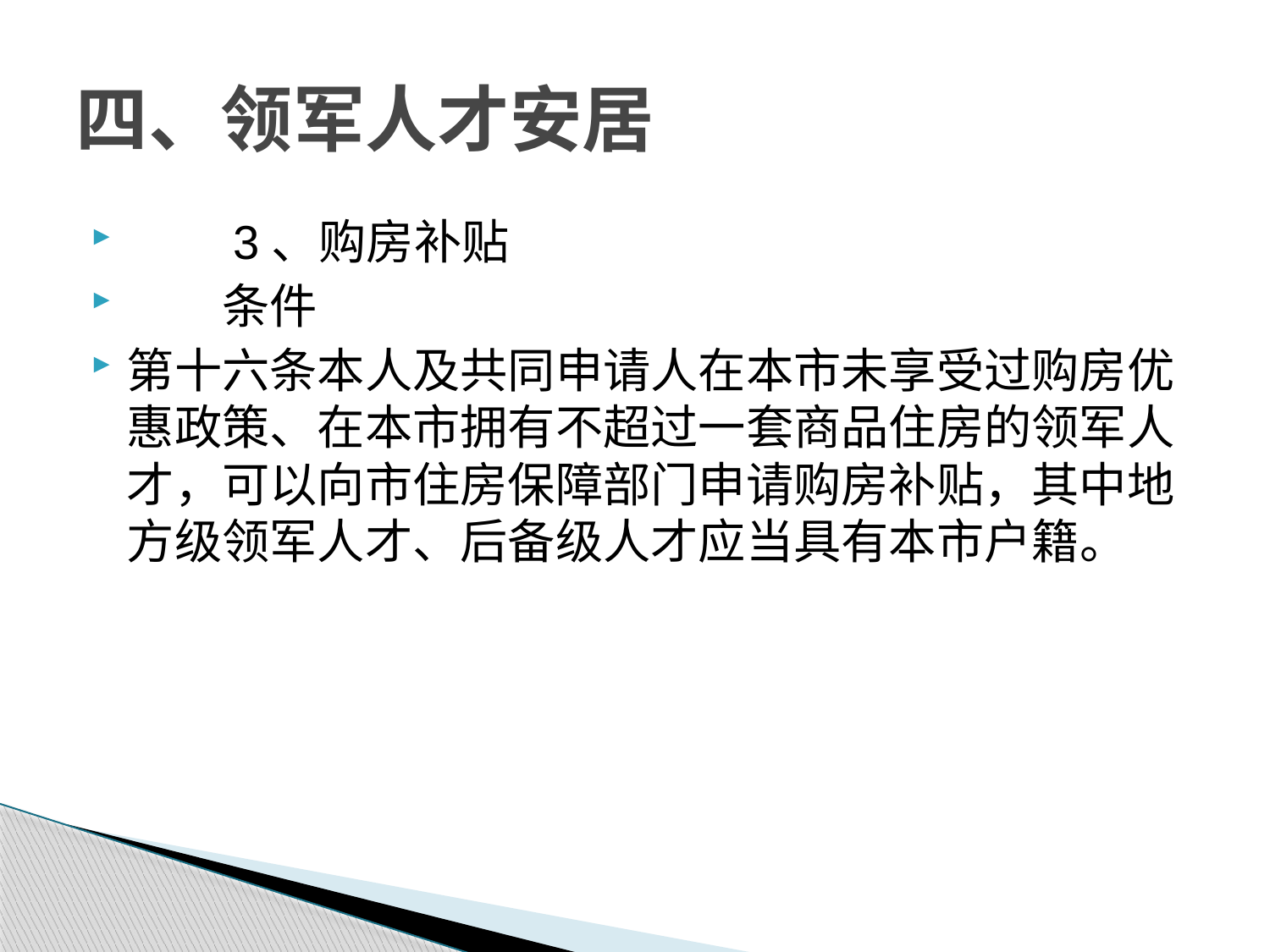

# 四、领军人才安居
        3、购房补贴
　　条件
第十六条本人及共同申请人在本市未享受过购房优惠政策、在本市拥有不超过一套商品住房的领军人才，可以向市住房保障部门申请购房补贴，其中地方级领军人才、后备级人才应当具有本市户籍。